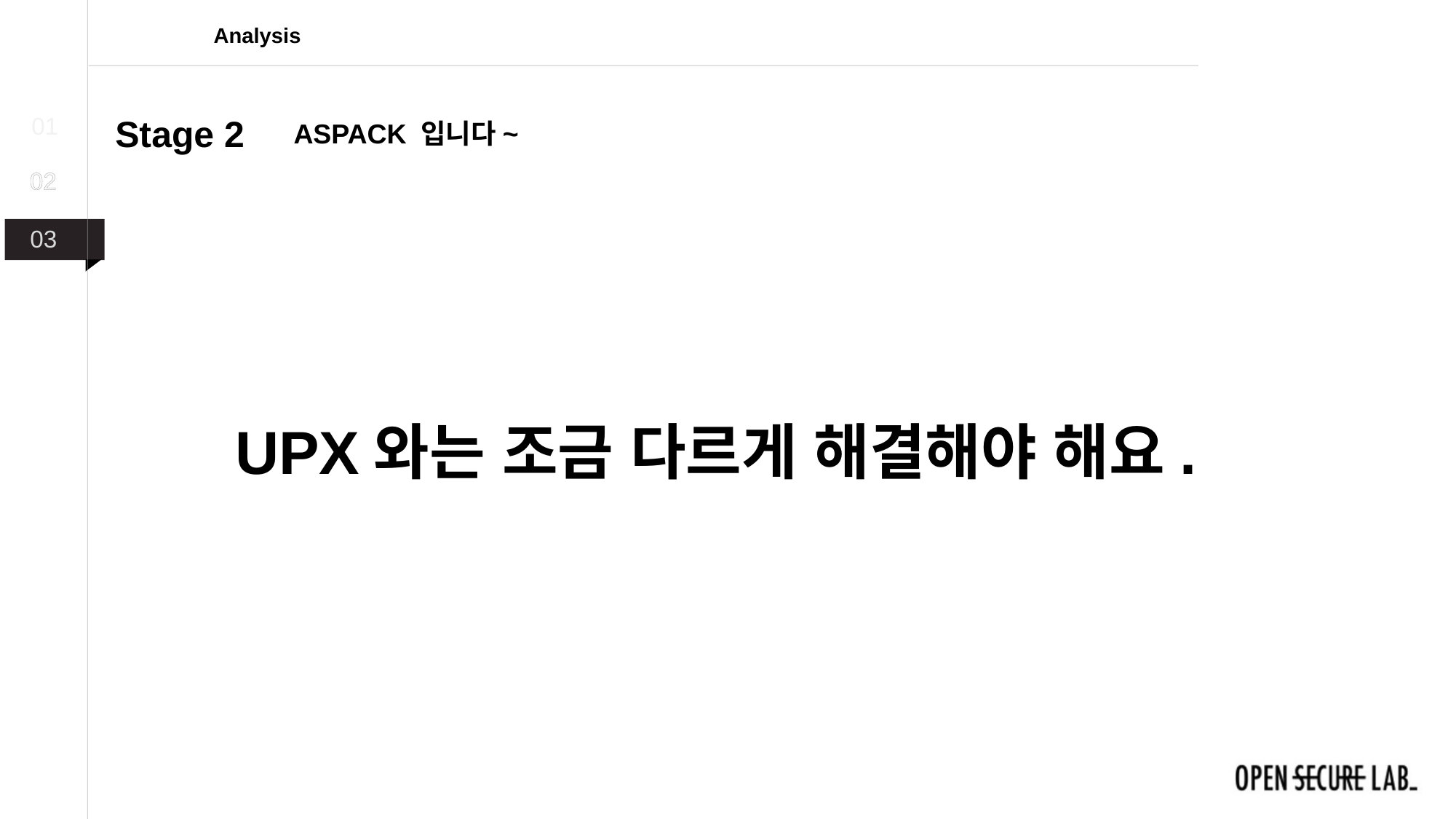

Analysis
01
Stage 2
ASPACK 입니다~
02
03

UPX와는 조금 다르게 해결해야 해요.